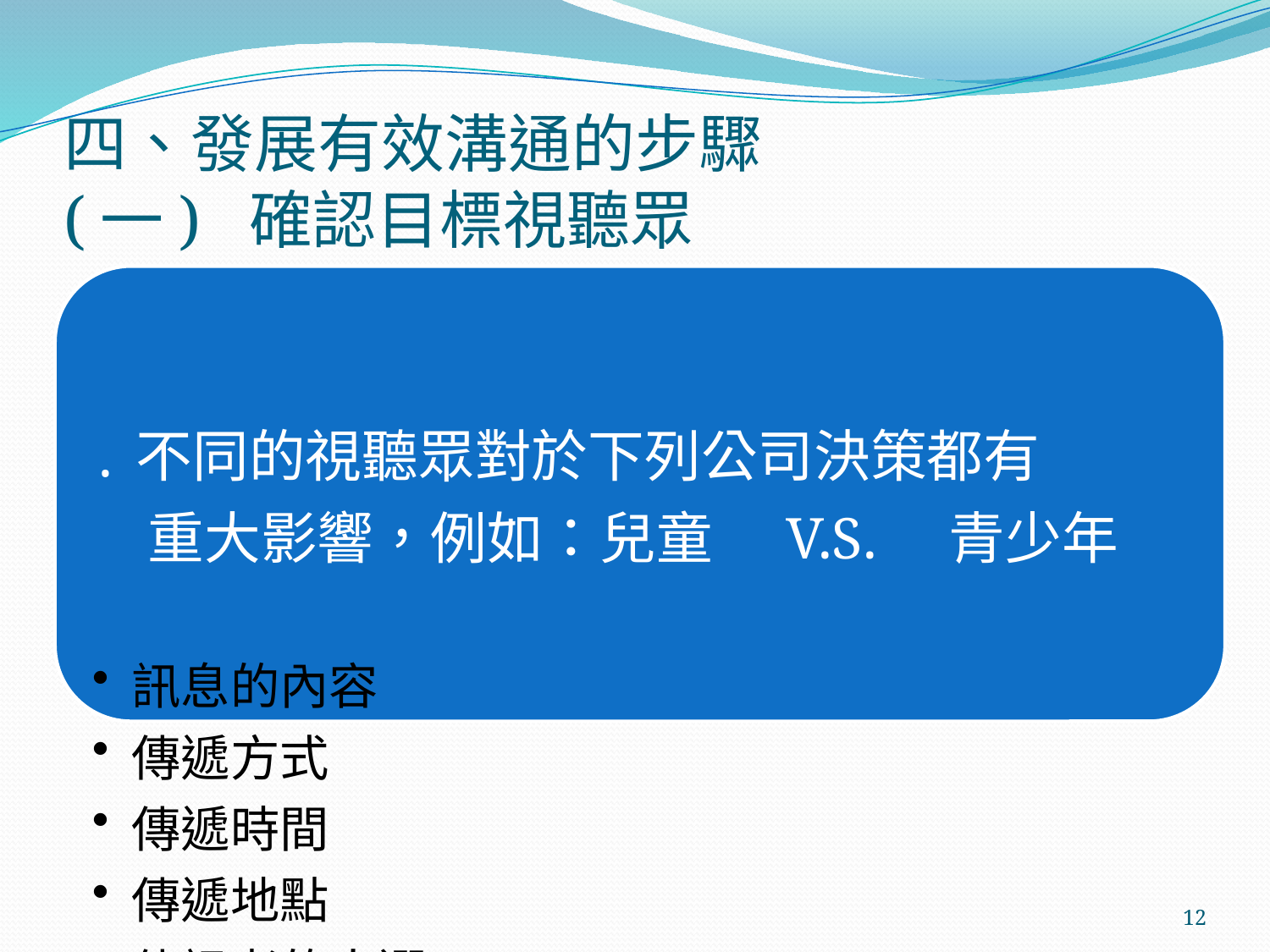

# 四、發展有效溝通的步驟 (一)  確認目標視聽眾
․不同的視聽眾對於下列公司決策都有
　重大影響，例如：兒童　V.S.　青少年
訊息的內容
傳遞地點
傳遞時間
傳遞方式
12